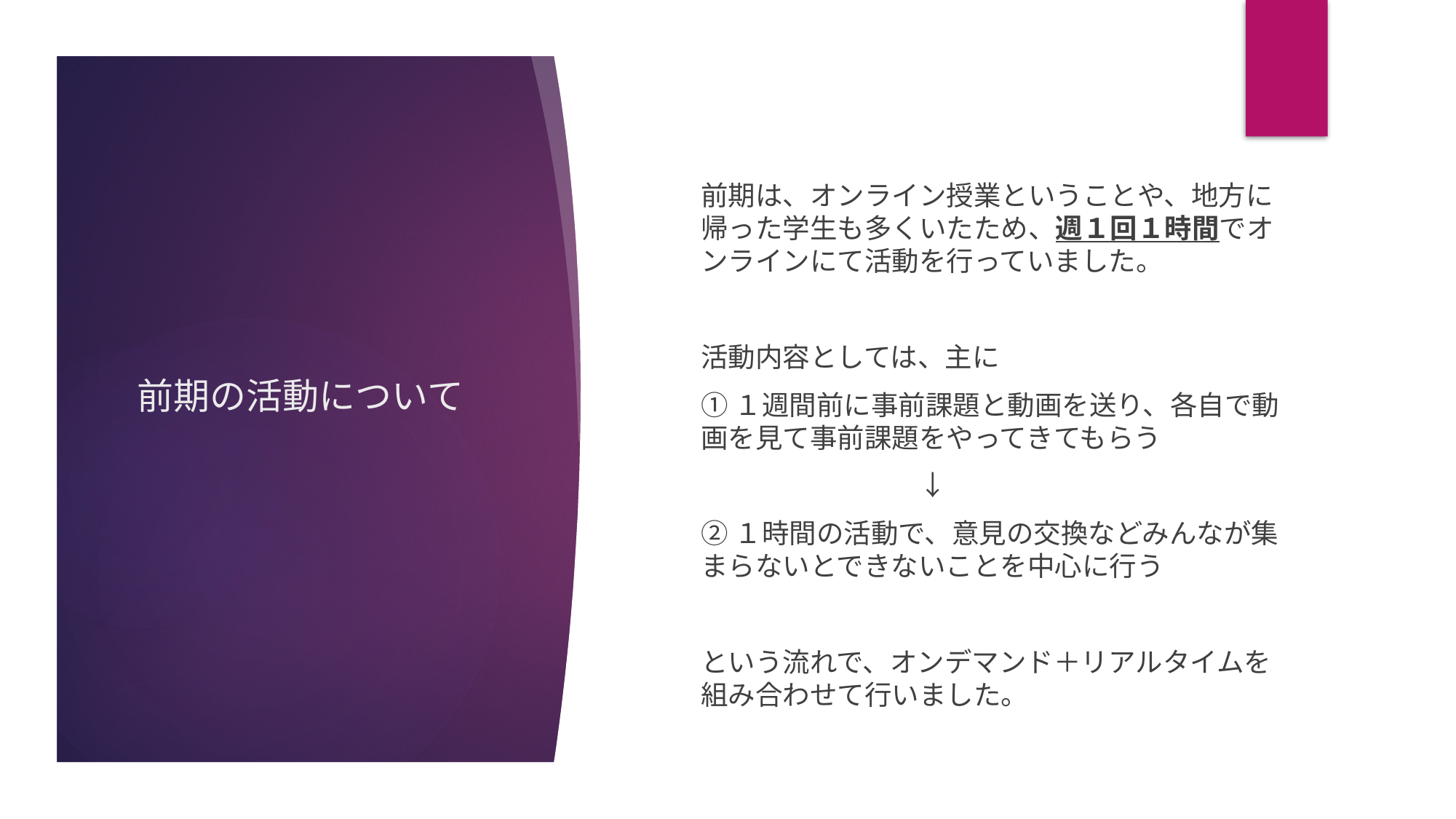

前期は、オンライン授業ということや、地方に帰った学生も多くいたため、週１回１時間でオンラインにて活動を行っていました。

活動内容としては、主に
①１週間前に事前課題と動画を送り、各自で動画を見て事前課題をやってきてもらう
　　　　　　　　↓
②１時間の活動で、意見の交換などみんなが集まらないとできないことを中心に行う

という流れで、オンデマンド＋リアルタイムを組み合わせて行いました。
# 前期の活動について